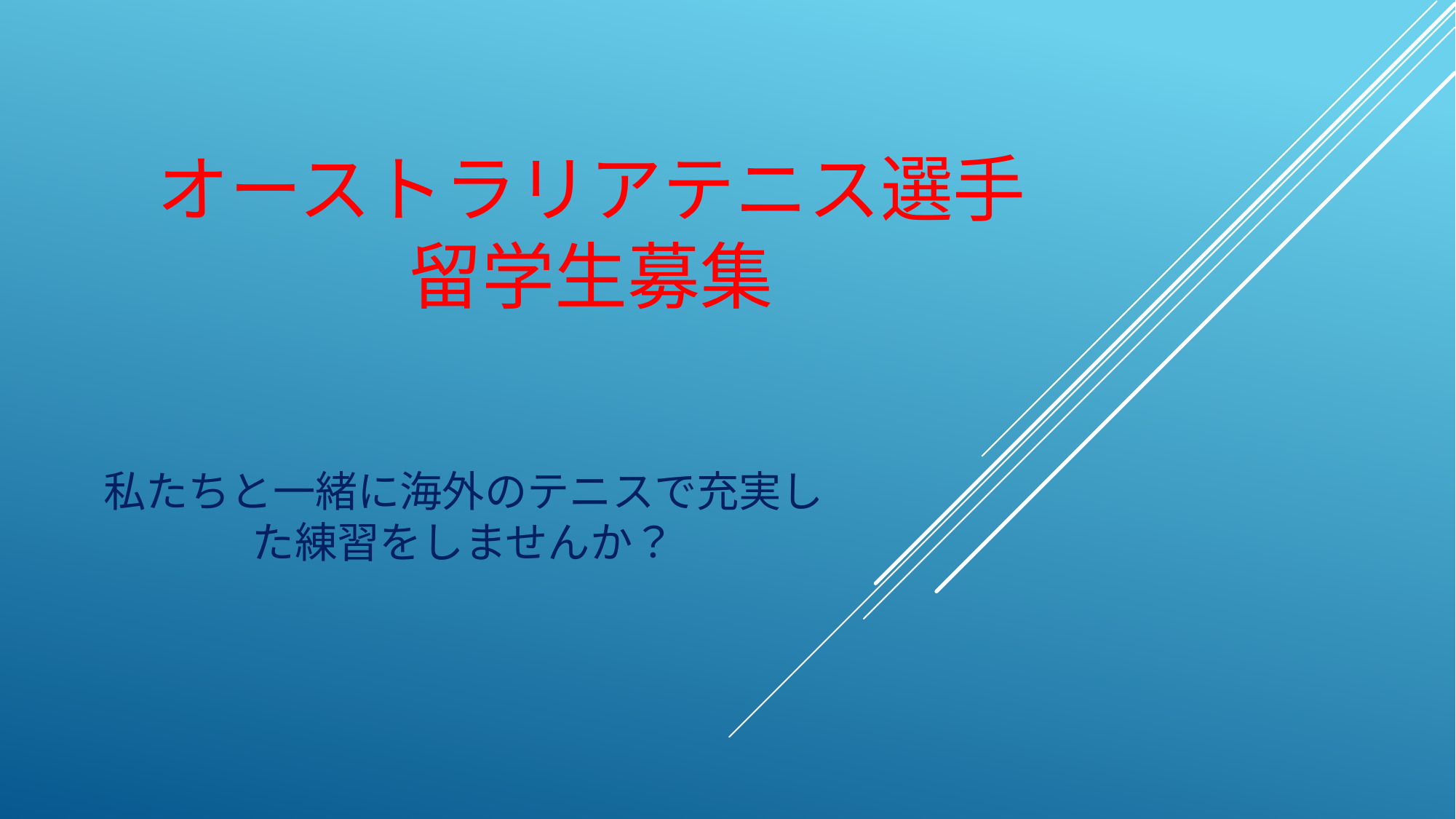

# オーストラリアテニス選手 留学生募集
私たちと一緒に海外のテニスで充実した練習をしませんか？